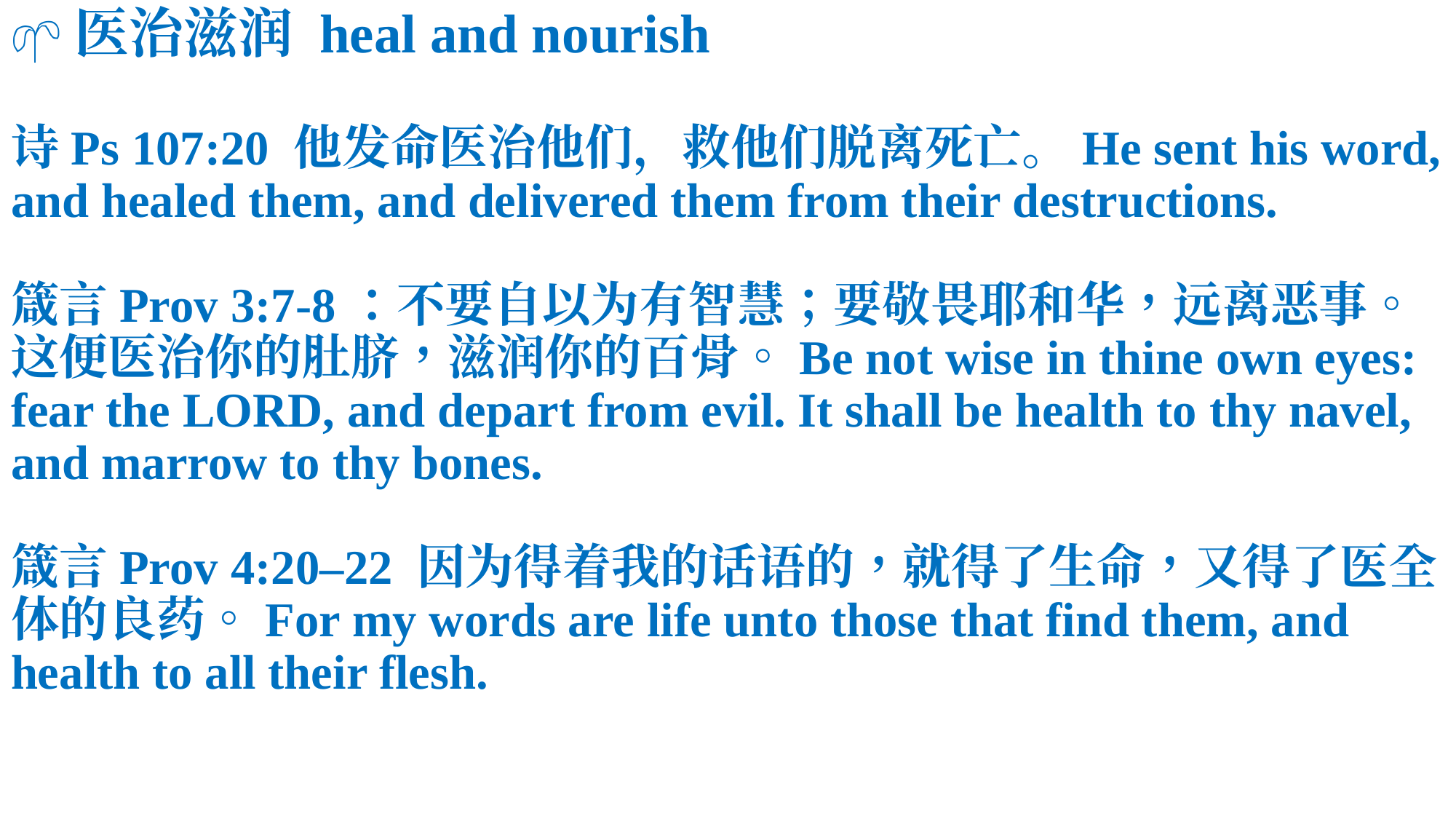

🌱医治滋润 heal and nourish

诗Ps 107:20 他发命医治他们，救他们脱离死亡。He sent his word, and healed them, and delivered them from their destructions.

箴言Prov 3:7-8：不要自以为有智慧；要敬畏耶和华，远离恶事。这便医治你的肚脐，滋润你的百骨。Be not wise in thine own eyes: fear the LORD, and depart from evil. It shall be health to thy navel, and marrow to thy bones.

箴言Prov 4:20–22 因为得着我的话语的，就得了生命，又得了医全体的良药。For my words are life unto those that find them, and health to all their flesh.